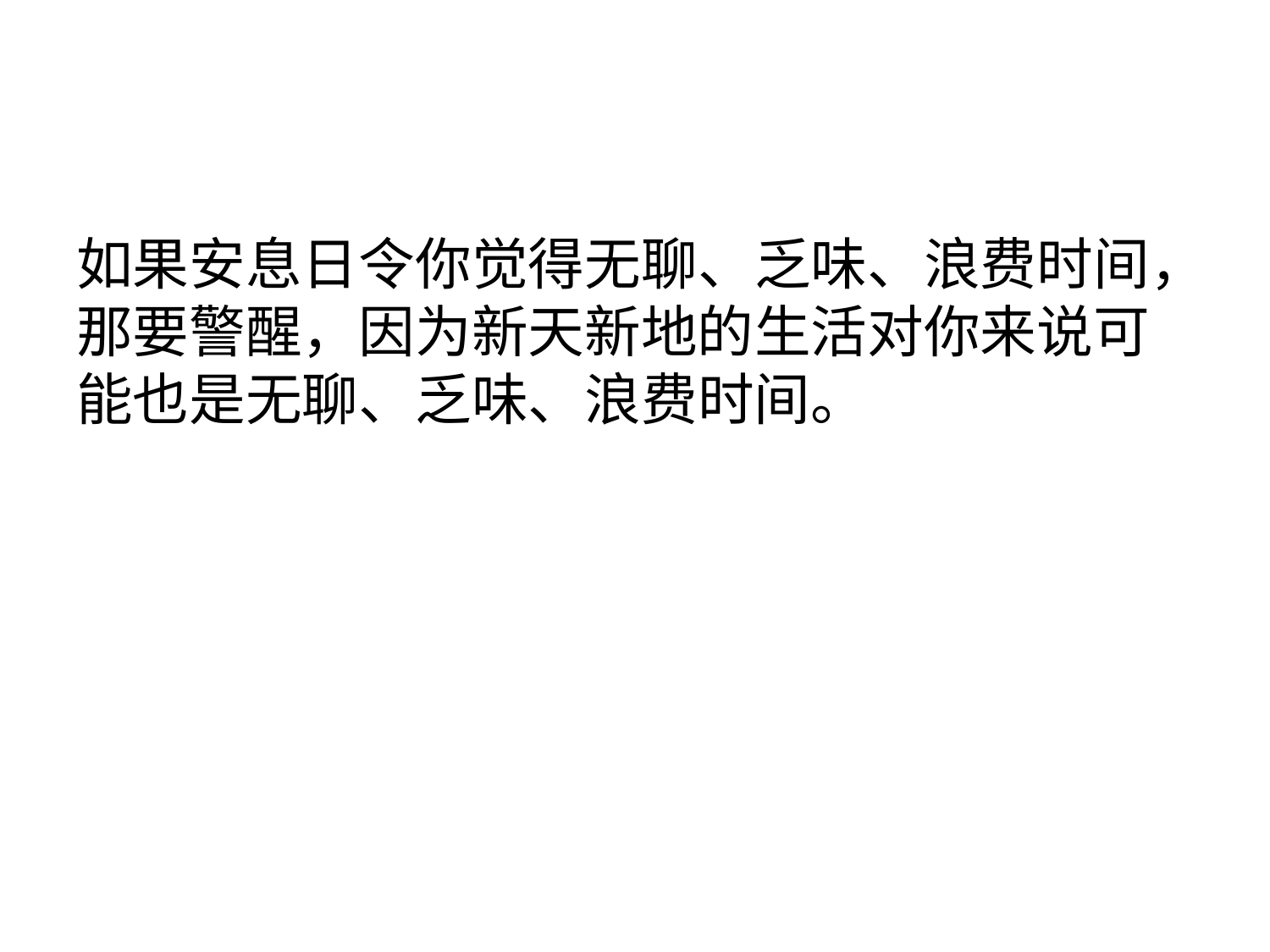

#
如果安息日令你觉得无聊、乏味、浪费时间，那要警醒，因为新天新地的生活对你来说可能也是无聊、乏味、浪费时间。